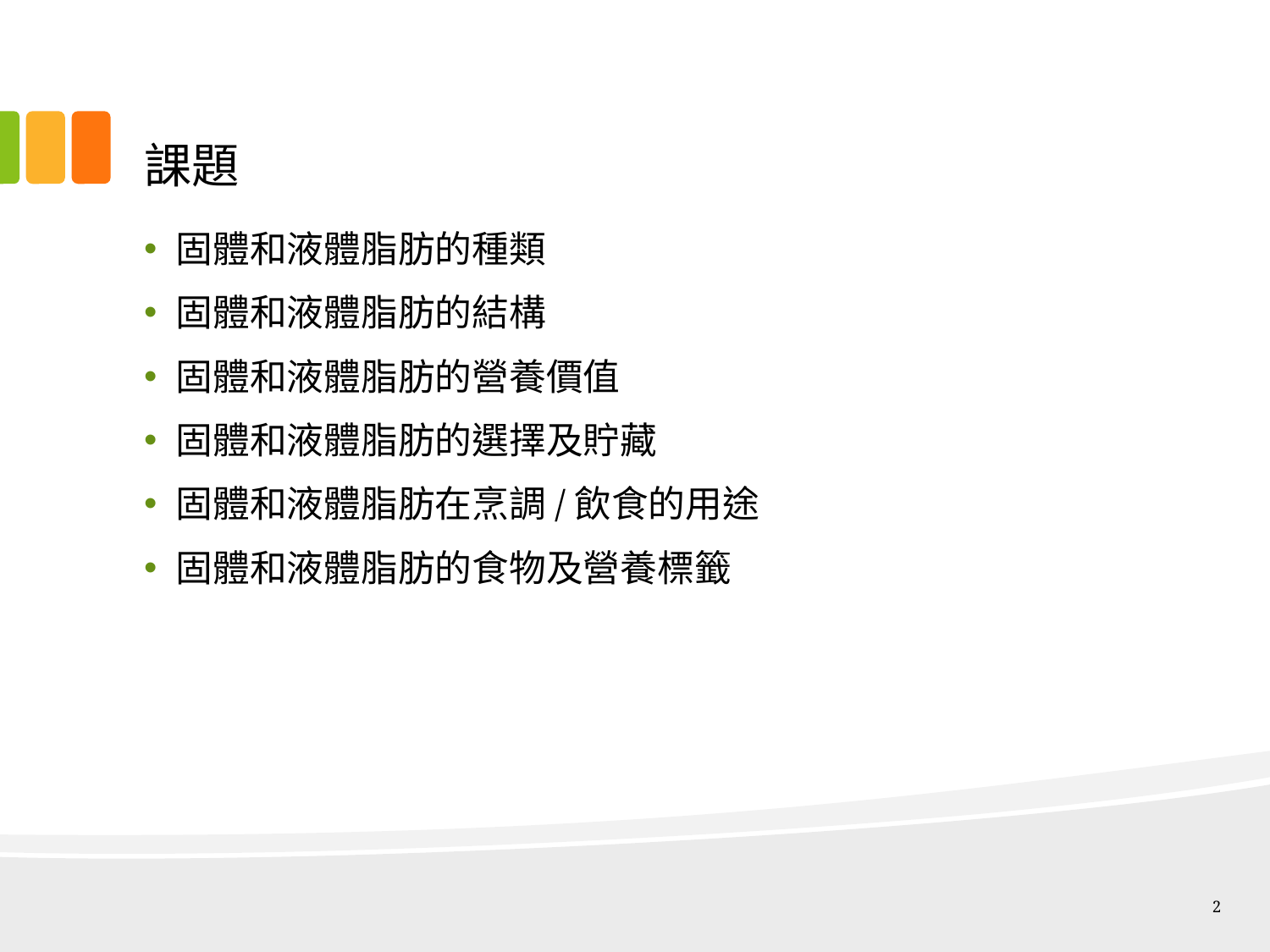

# 課題
固體和液體脂肪的種類
固體和液體脂肪的結構
固體和液體脂肪的營養價值
固體和液體脂肪的選擇及貯藏
固體和液體脂肪在烹調/飲食的用途
固體和液體脂肪的食物及營養標籤
2